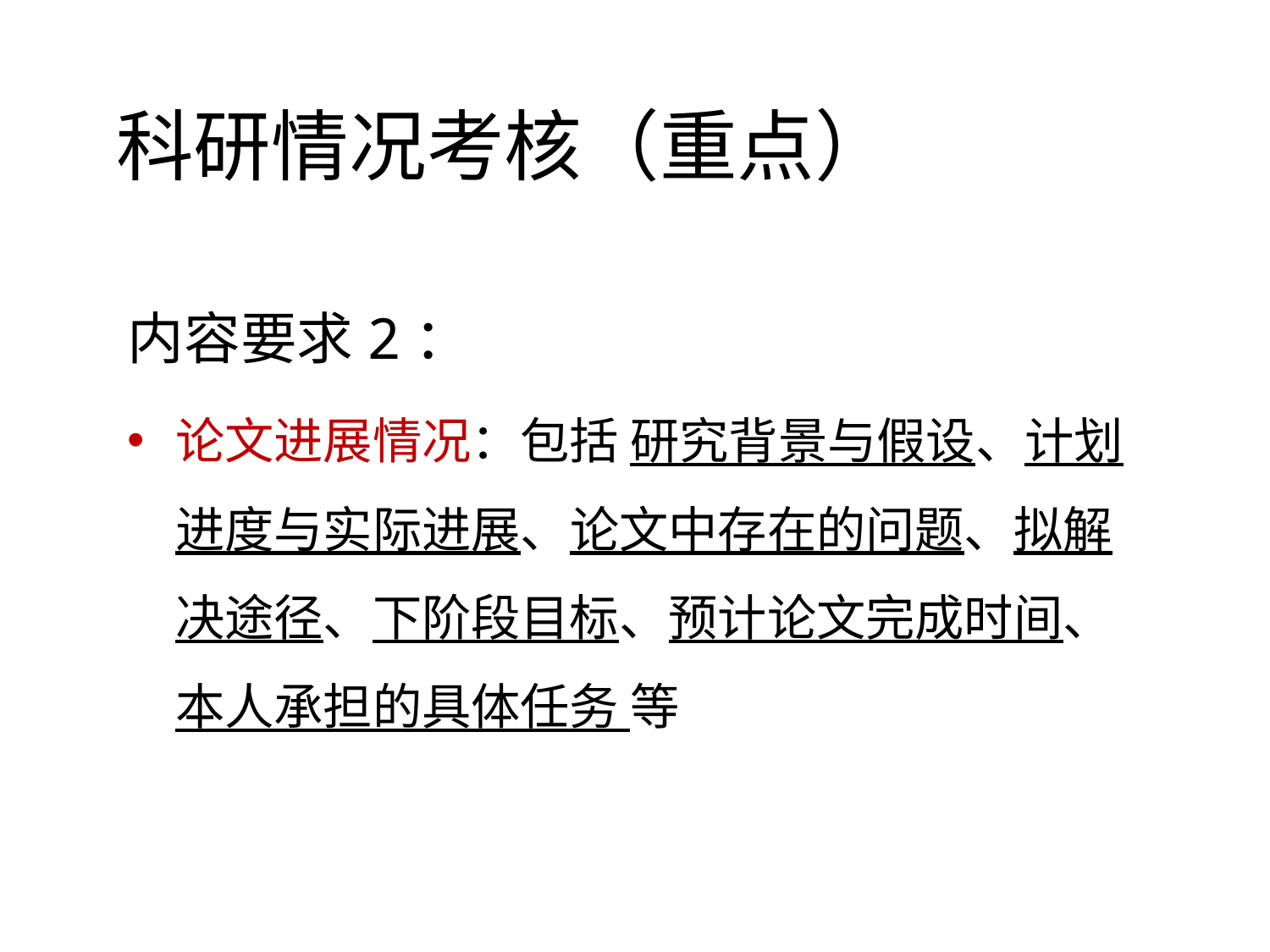

科研情况考核（重点）
内容要求2：
论文进展情况：包括 研究背景与假设、计划进度与实际进展、论文中存在的问题、拟解决途径、下阶段目标、预计论文完成时间、本人承担的具体任务 等